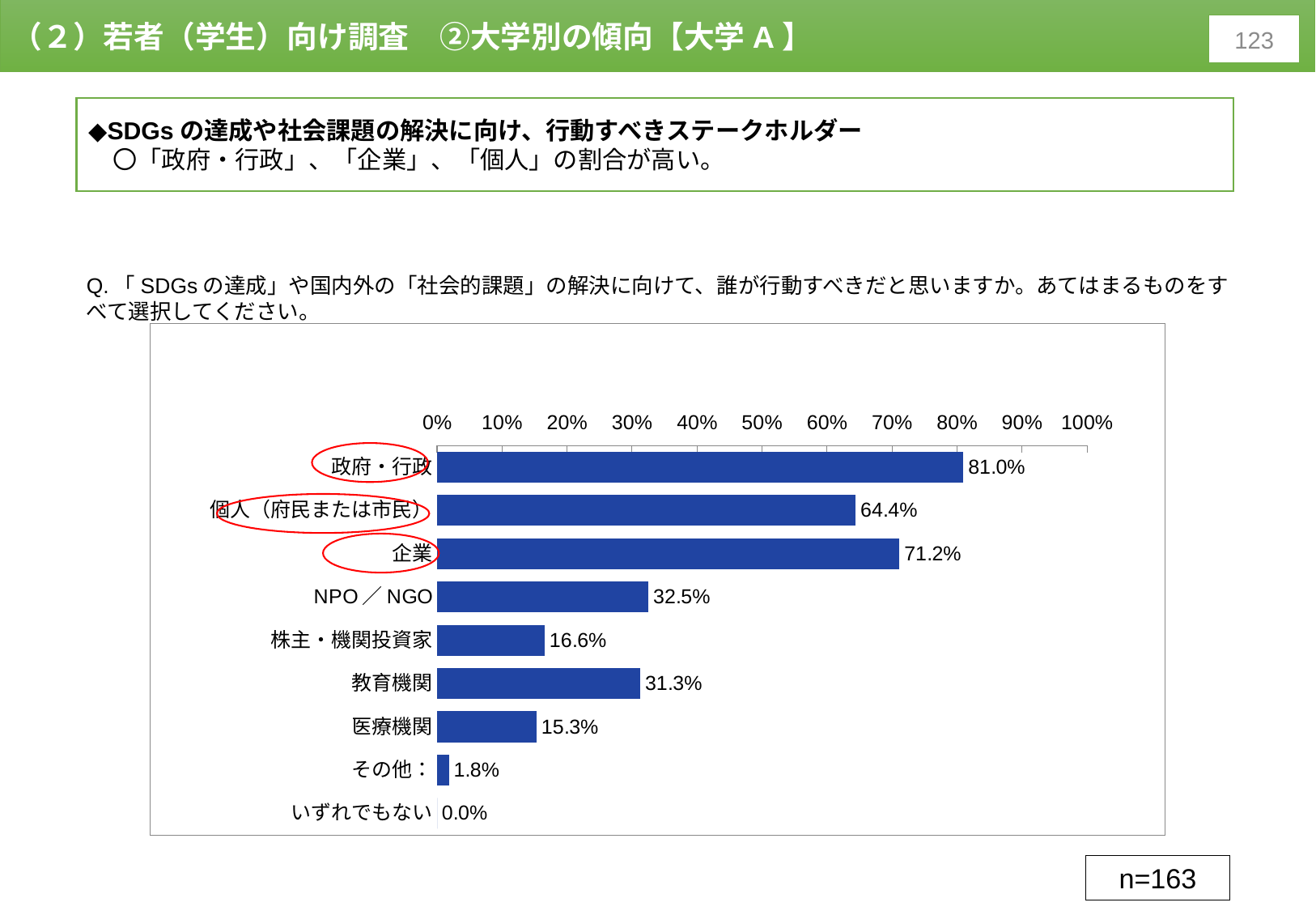

（２）若者（学生）向け調査　②大学別の傾向【大学A】
123
◆SDGsの達成や社会課題の解決に向け、行動すべきステークホルダー
　〇「政府・行政」、「企業」、「個人」の割合が高い。
Q.「SDGsの達成」や国内外の「社会的課題」の解決に向けて、誰が行動すべきだと思いますか。あてはまるものをすべて選択してください。

### Chart

| Category | 81.0% |
|---|---|
| 政府・行政 | 0.8098159509202454 |
| 個人（府民または市民） | 0.6441717791411042 |
| 企業 | 0.7116564417177914 |
| NPO／NGO | 0.32515337423312884 |
| 株主・機関投資家 | 0.1656441717791411 |
| 教育機関 | 0.3128834355828221 |
| 医療機関 | 0.15337423312883436 |
| その他： | 0.018404907975460124 |
| いずれでもない | 0.0 |

n=163